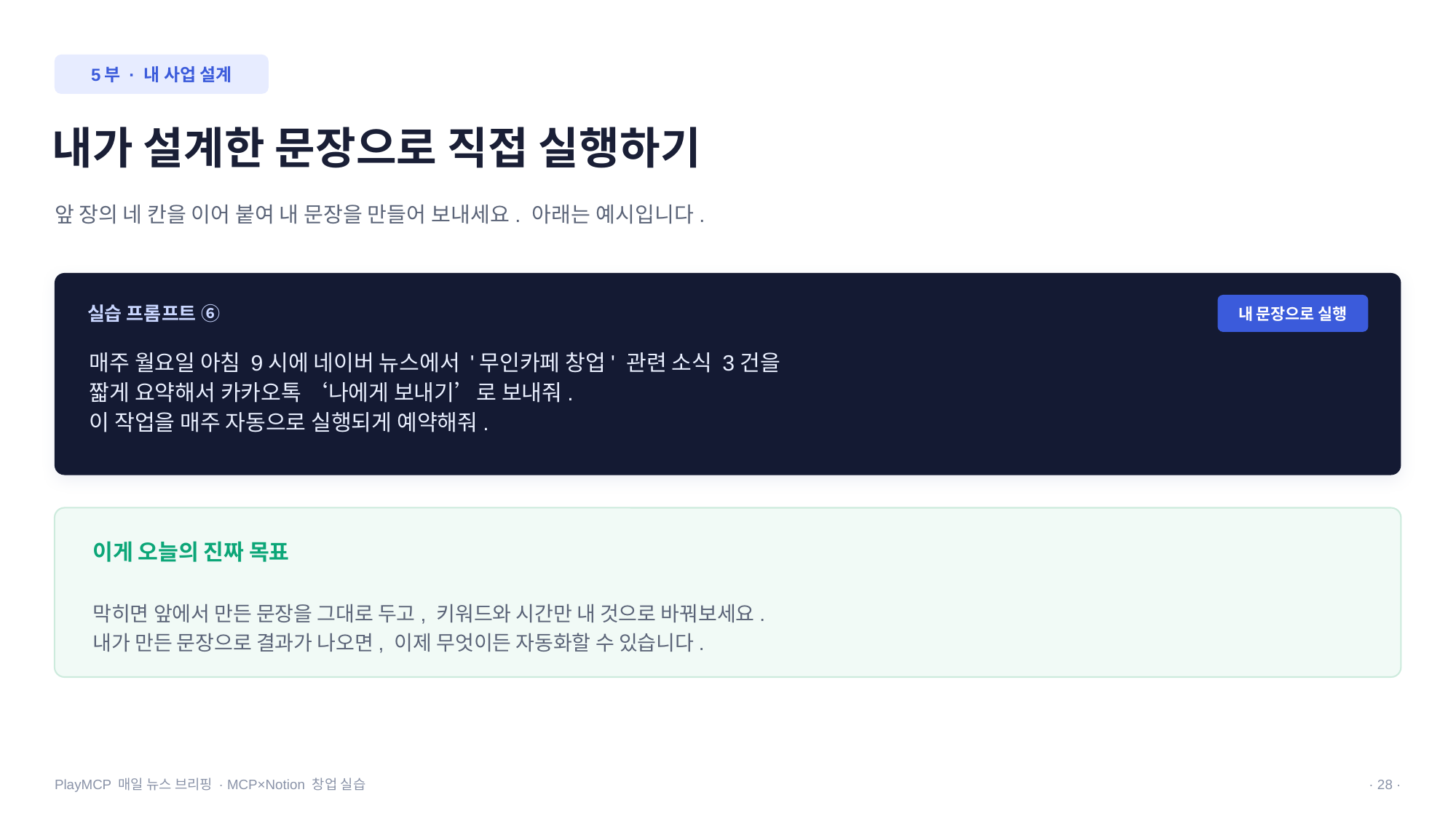

5부 · 내 사업 설계
내가 설계한 문장으로 직접 실행하기
앞 장의 네 칸을 이어 붙여 내 문장을 만들어 보내세요. 아래는 예시입니다.

실습 프롬프트 ⑥

내 문장으로 실행
매주 월요일 아침 9시에 네이버 뉴스에서 '무인카페 창업' 관련 소식 3건을
짧게 요약해서 카카오톡 ‘나에게 보내기’로 보내줘.
이 작업을 매주 자동으로 실행되게 예약해줘.

이게 오늘의 진짜 목표
막히면 앞에서 만든 문장을 그대로 두고, 키워드와 시간만 내 것으로 바꿔보세요.
내가 만든 문장으로 결과가 나오면, 이제 무엇이든 자동화할 수 있습니다.
PlayMCP 매일 뉴스 브리핑 · MCP×Notion 창업 실습
· 28 ·